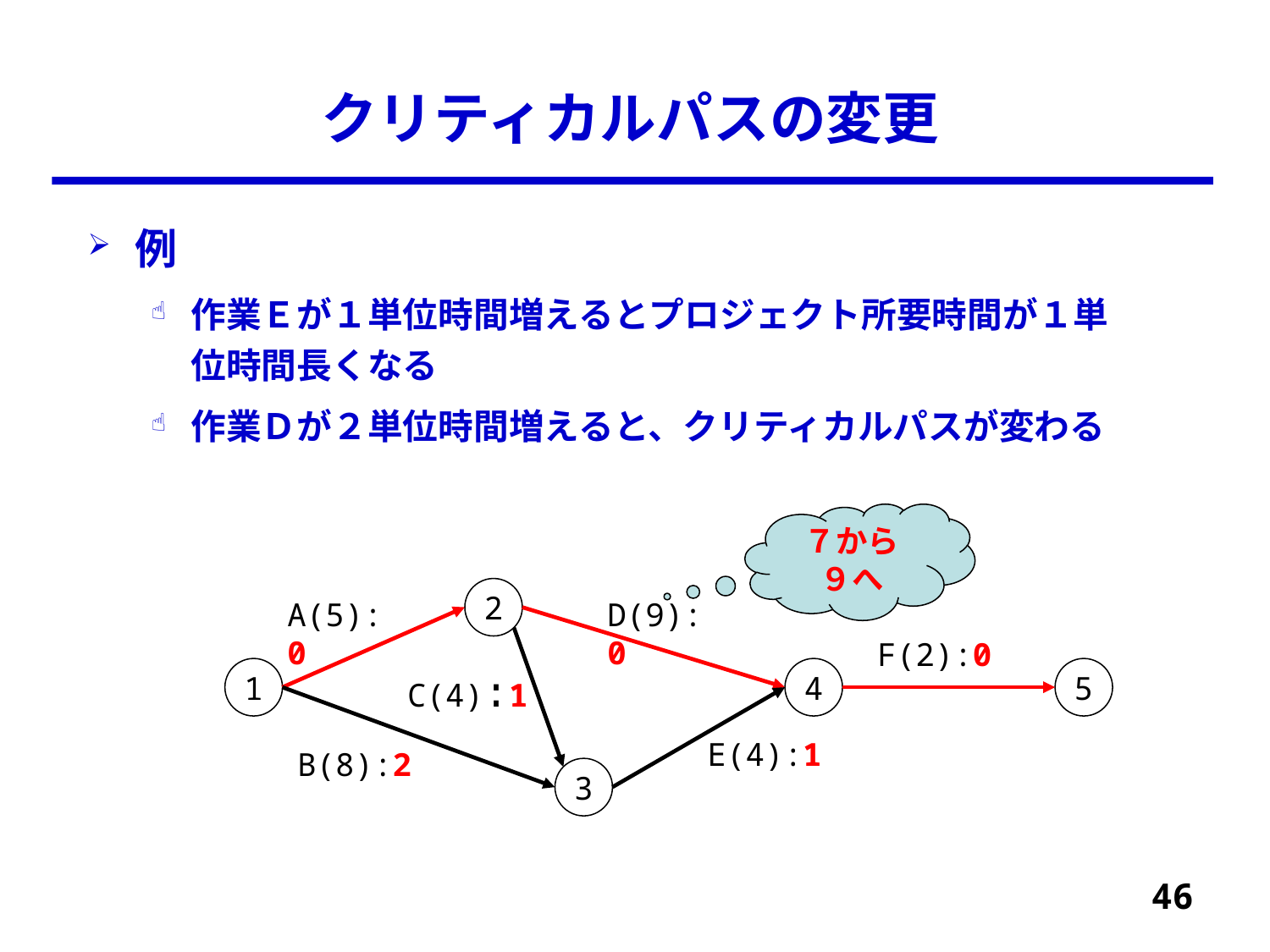

# クリティカルパスの変更
例
作業Ｅが１単位時間増えるとプロジェクト所要時間が１単位時間長くなる
作業Ｄが２単位時間増えると、クリティカルパスが変わる
７から９へ
2
A(5):0
D(9):0
F(2):0
C(4):1
1
4
5
E(4):1
B(8):2
3
46